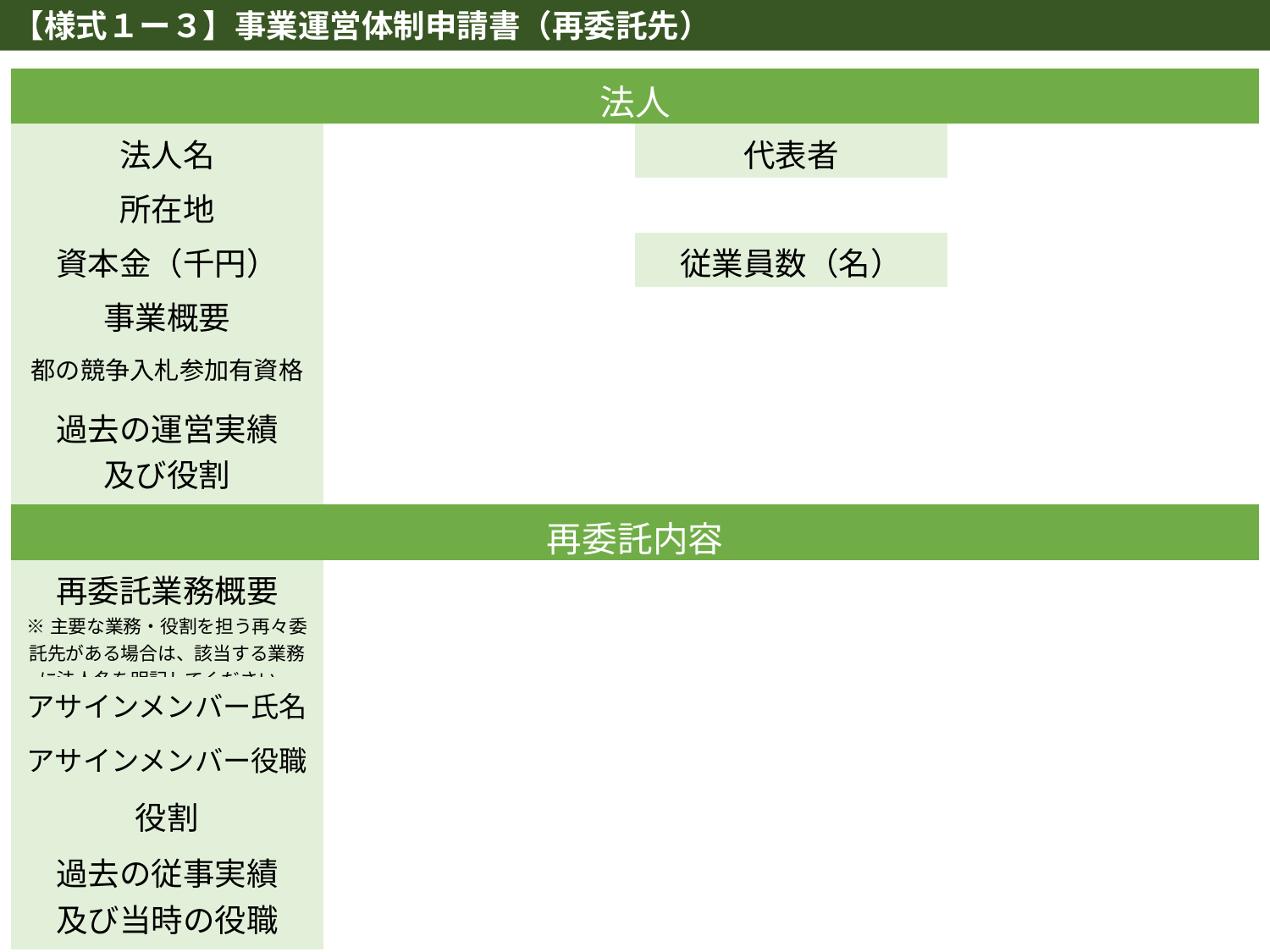

【様式１ー３】事業運営体制申請書（再委託先）
| 法人 |  |  |  |  |
| --- | --- | --- | --- | --- |
| 法人名 |  | 代表者 |  |  |
| 所在地 |  |  |  |  |
| 資本金（千円） |  | 従業員数（名） |  |  |
| 事業概要 |  |  |  |  |
| 都の競争入札参加有資格 |  |  |  |  |
| 過去の運営実績 及び役割 |  |  |  |  |
| 再委託内容 |  |  |  |  |
| 再委託業務概要 ※主要な業務・役割を担う再々委託先がある場合は、該当する業務に法人名を明記してください。 |  |  |  |  |
| アサインメンバー氏名 |  |  |  |  |
| アサインメンバー役職 |  |  |  |  |
| 役割 |  |  |  |  |
| 過去の従事実績 及び当時の役職 |  |  |  |  |